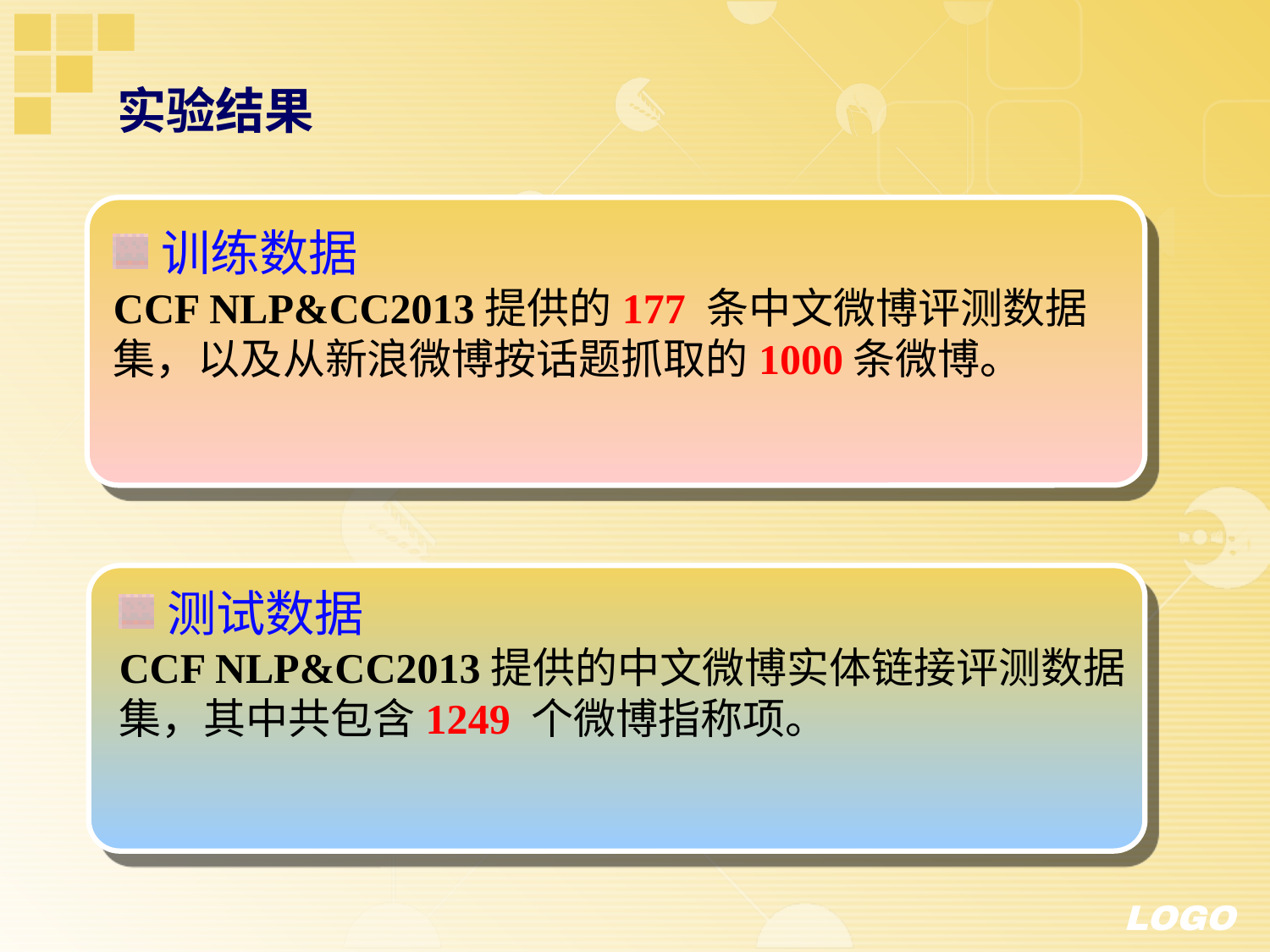

# 实验结果
训练数据
CCF NLP&CC2013提供的177 条中文微博评测数据集，以及从新浪微博按话题抓取的1000条微博。

测试数据
CCF NLP&CC2013提供的中文微博实体链接评测数据集，其中共包含1249 个微博指称项。